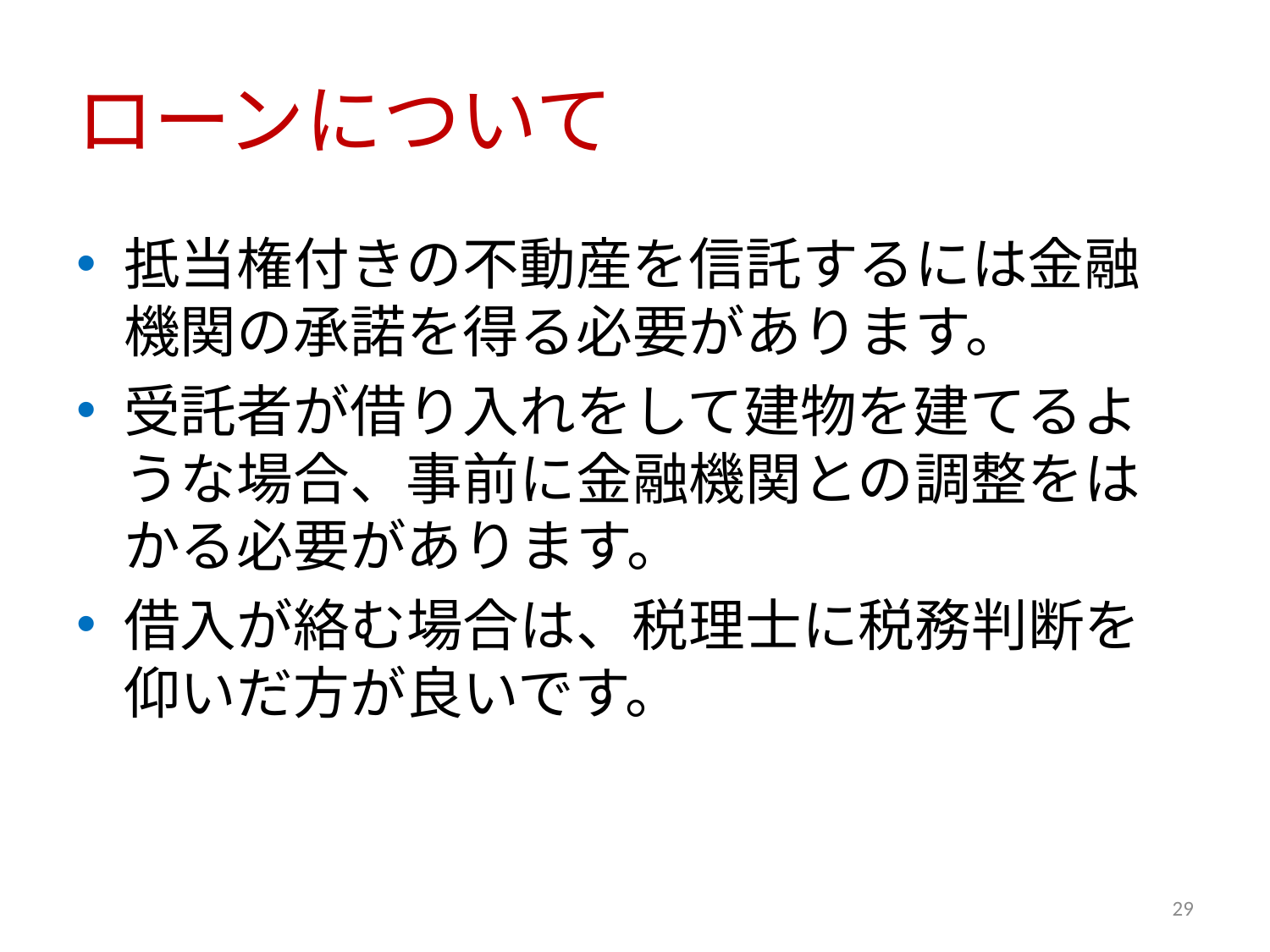

# ローンについて
抵当権付きの不動産を信託するには金融機関の承諾を得る必要があります。
受託者が借り入れをして建物を建てるような場合、事前に金融機関との調整をはかる必要があります。
借入が絡む場合は、税理士に税務判断を仰いだ方が良いです。
29